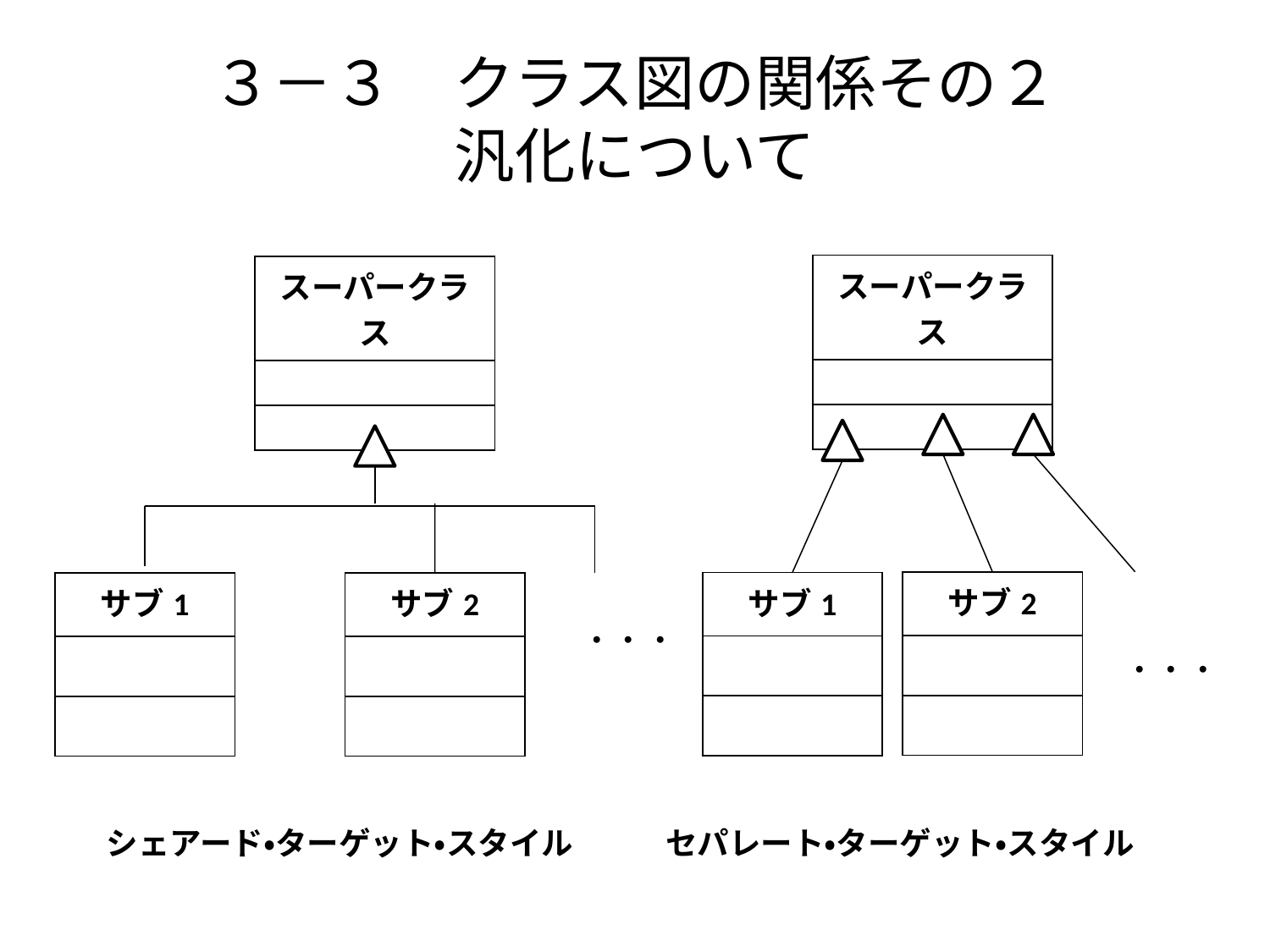

# ３－３　クラス図の関係その２ 汎化について
| スーパークラス |
| --- |
|  |
|  |
| スーパークラス |
| --- |
|  |
|  |

| サブ2 |
| --- |
|  |
|  |
| サブ1 |
| --- |
|  |
|  |
| サブ1 |
| --- |
|  |
|  |
| サブ2 |
| --- |
|  |
|  |
・・・
・・・
シェアード・ターゲット・スタイル
セパレート・ターゲット・スタイル